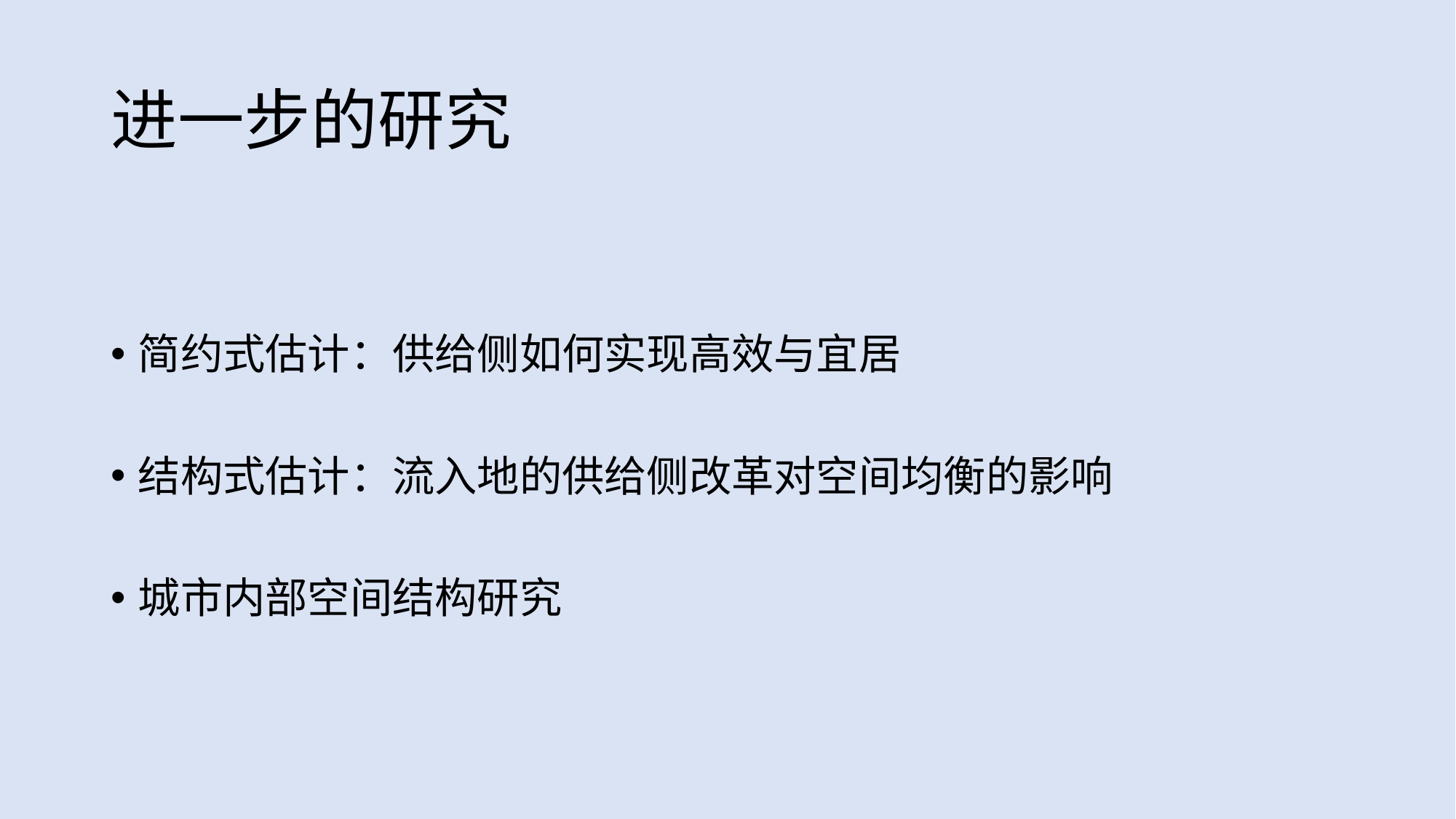

# 进一步的研究
简约式估计：供给侧如何实现高效与宜居

结构式估计：流入地的供给侧改革对空间均衡的影响

城市内部空间结构研究